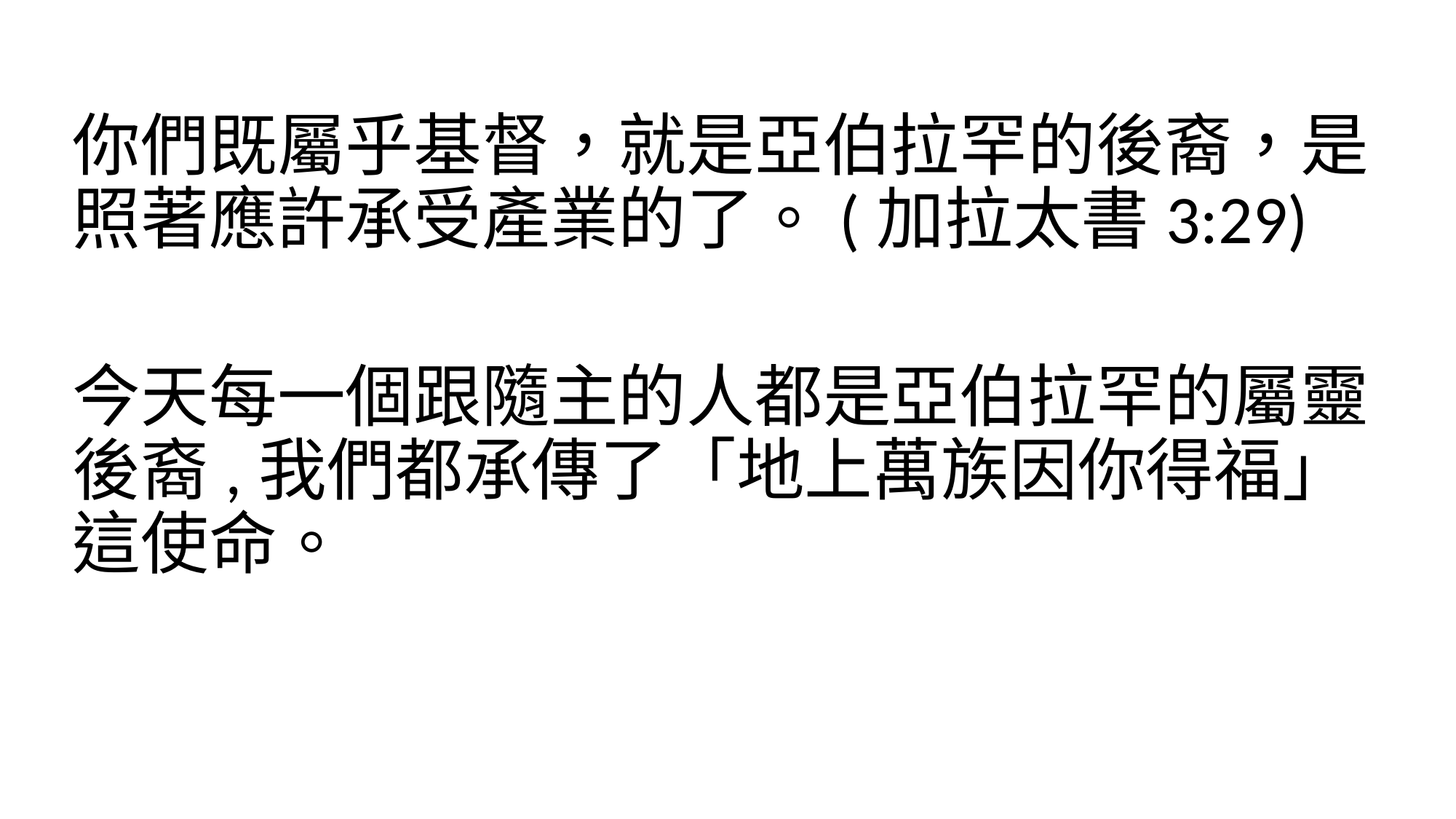

#
你們既屬乎基督，就是亞伯拉罕的後裔，是照著應許承受產業的了。(加拉太書3:29)

今天每一個跟隨主的人都是亞伯拉罕的屬靈後裔,我們都承傳了「地上萬族因你得福」這使命。